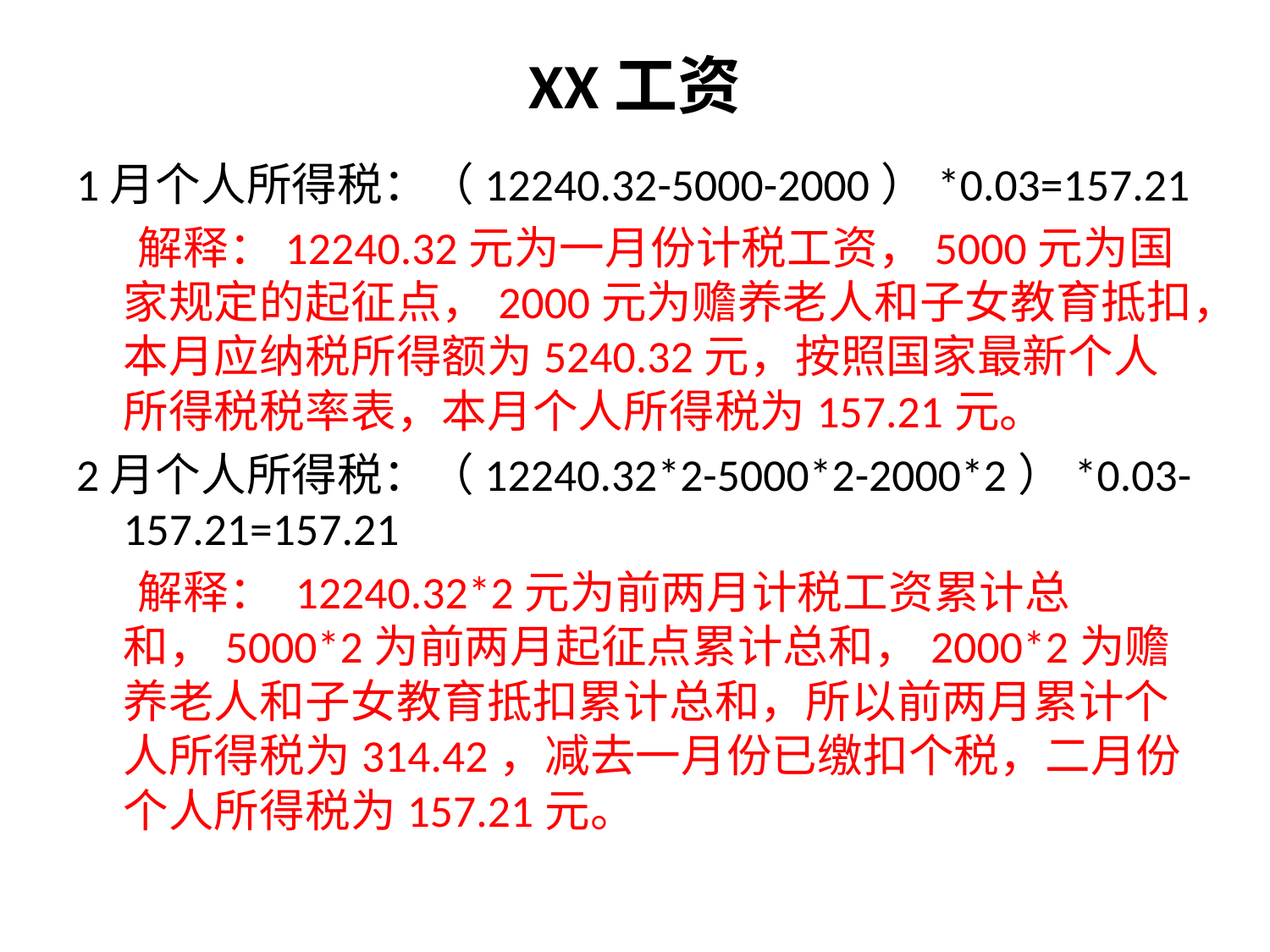

# XX工资
1月个人所得税：（12240.32-5000-2000）*0.03=157.21
     解释：12240.32元为一月份计税工资，5000元为国家规定的起征点，2000元为赡养老人和子女教育抵扣，本月应纳税所得额为5240.32元，按照国家最新个人所得税税率表，本月个人所得税为157.21元。
2月个人所得税：（12240.32*2-5000*2-2000*2）*0.03-157.21=157.21
     解释： 12240.32*2元为前两月计税工资累计总和，5000*2为前两月起征点累计总和，2000*2为赡养老人和子女教育抵扣累计总和，所以前两月累计个人所得税为314.42，减去一月份已缴扣个税，二月份个人所得税为157.21元。